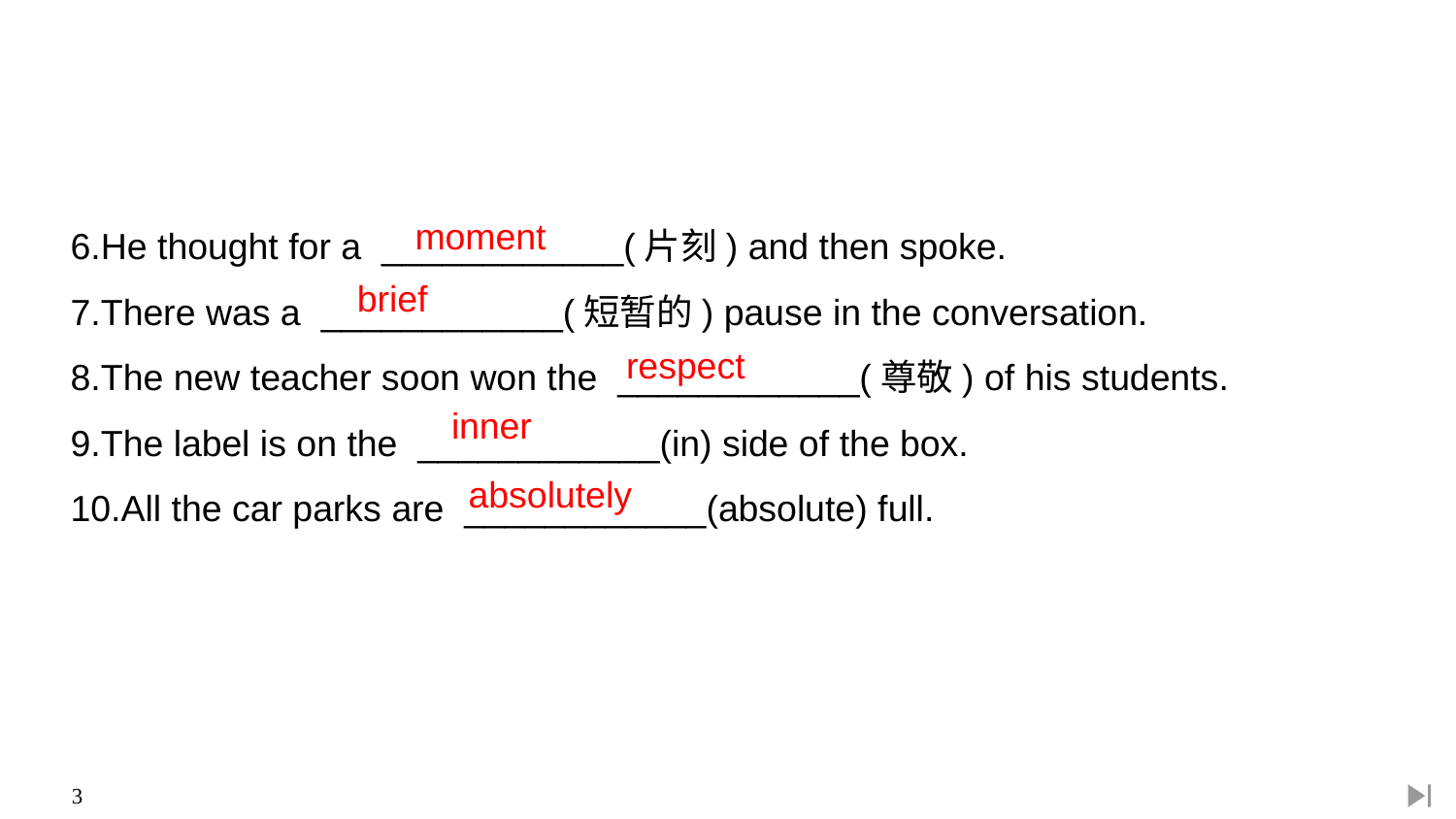

6.He thought for a  ____________(片刻) and then spoke.
7.There was a  ____________(短暂的) pause in the conversation.
8.The new teacher soon won the  ____________(尊敬) of his students.
9.The label is on the  ____________(in) side of the box.
10.All the car parks are  ____________(absolute) full.
moment
brief
respect
inner
absolutely